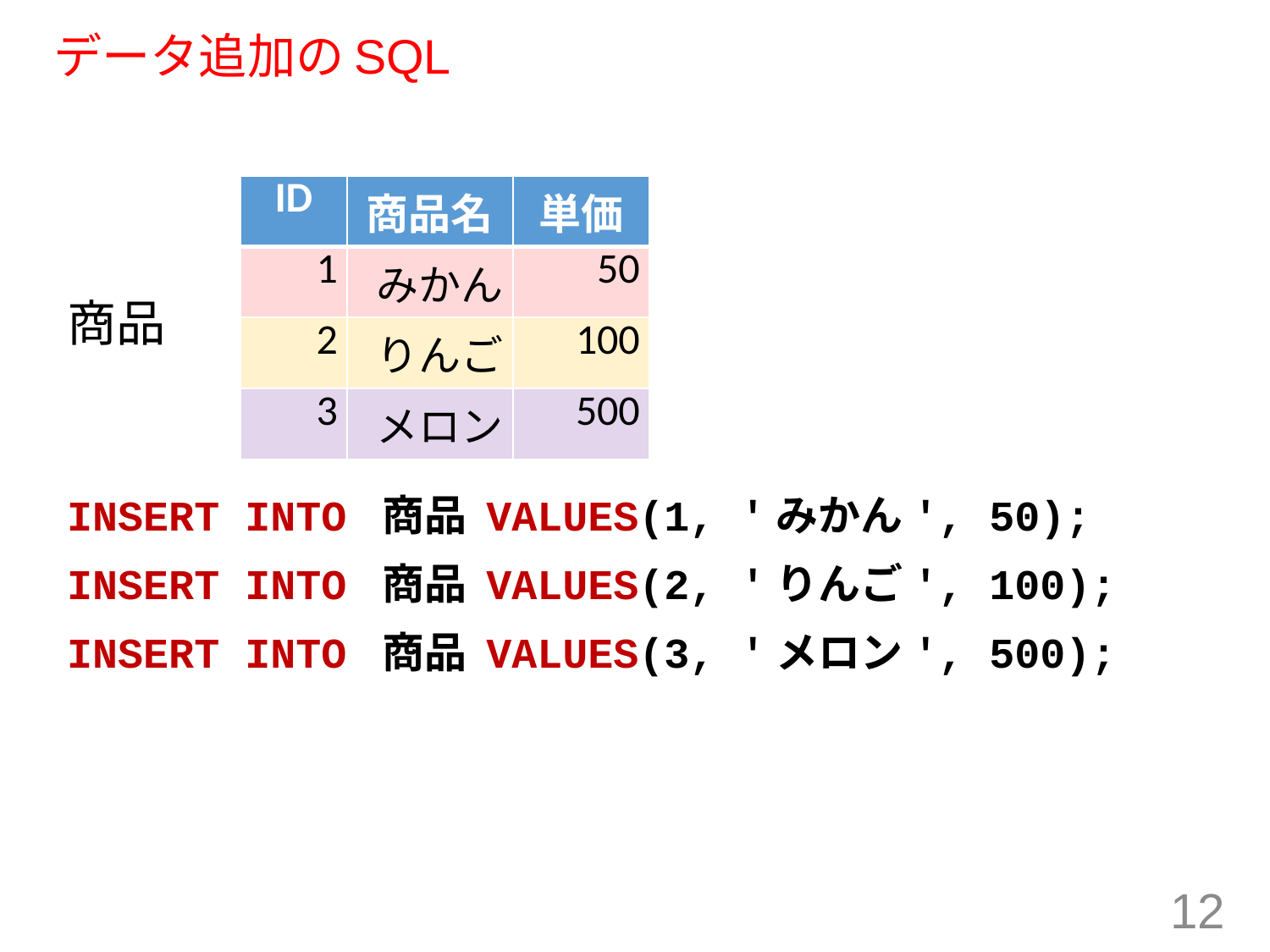

# データ追加のSQL
| ID | 商品名 | 単価 |
| --- | --- | --- |
| 1 | みかん | 50 |
| 2 | りんご | 100 |
| 3 | メロン | 500 |
商品
INSERT INTO 商品 VALUES(1, 'みかん', 50);
INSERT INTO 商品 VALUES(2, 'りんご', 100);
INSERT INTO 商品 VALUES(3, 'メロン', 500);
12